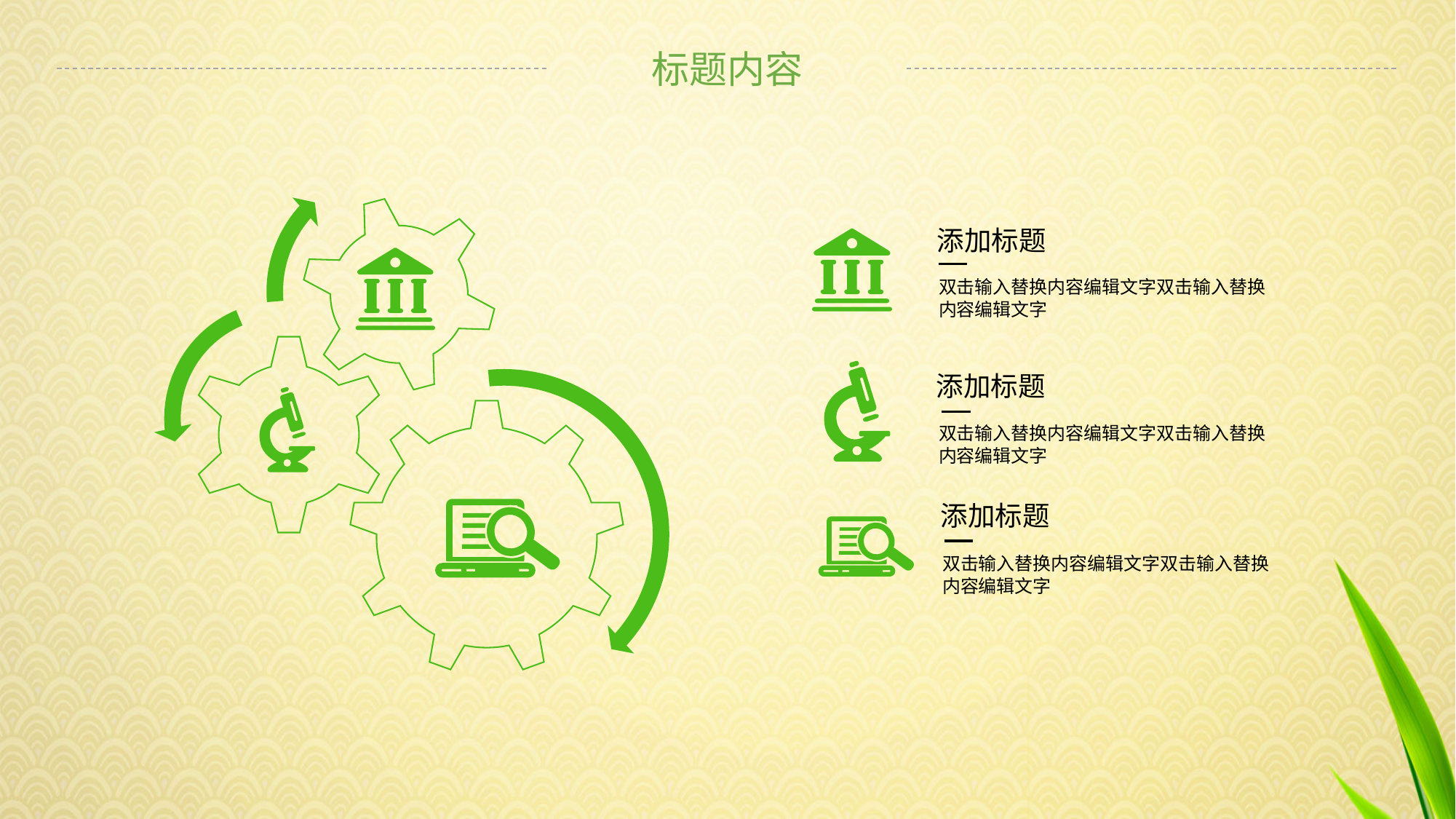

标题内容

添加标题

双击输入替换内容编辑文字双击输入替换
内容编辑文字

添加标题
双击输入替换内容编辑文字双击输入替换
内容编辑文字

添加标题
双击输入替换内容编辑文字双击输入替换
内容编辑文字